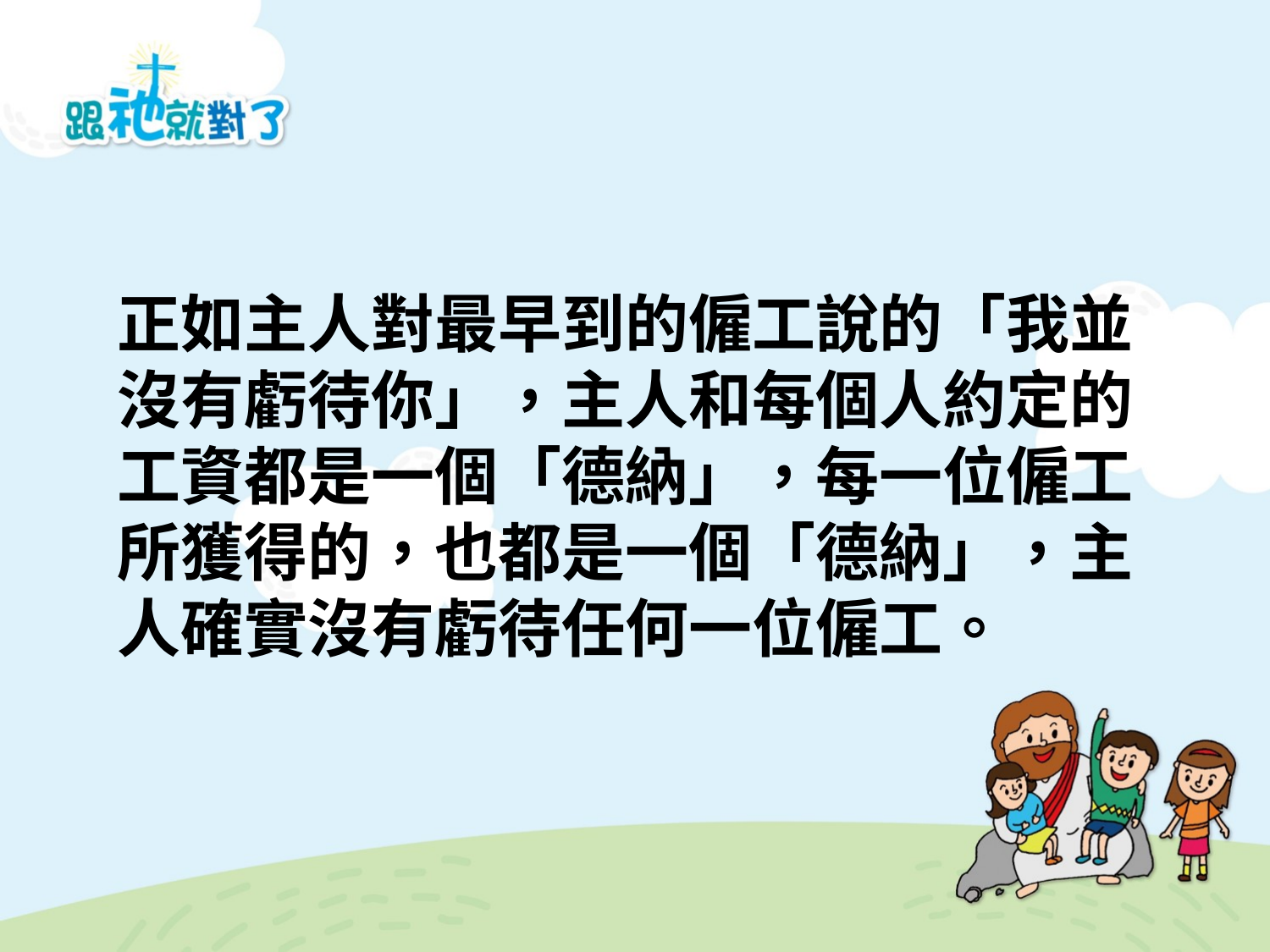

正如主人對最早到的僱工說的「我並沒有虧待你」，主人和每個人約定的工資都是一個「德納」，每一位僱工所獲得的，也都是一個「德納」，主人確實沒有虧待任何一位僱工。